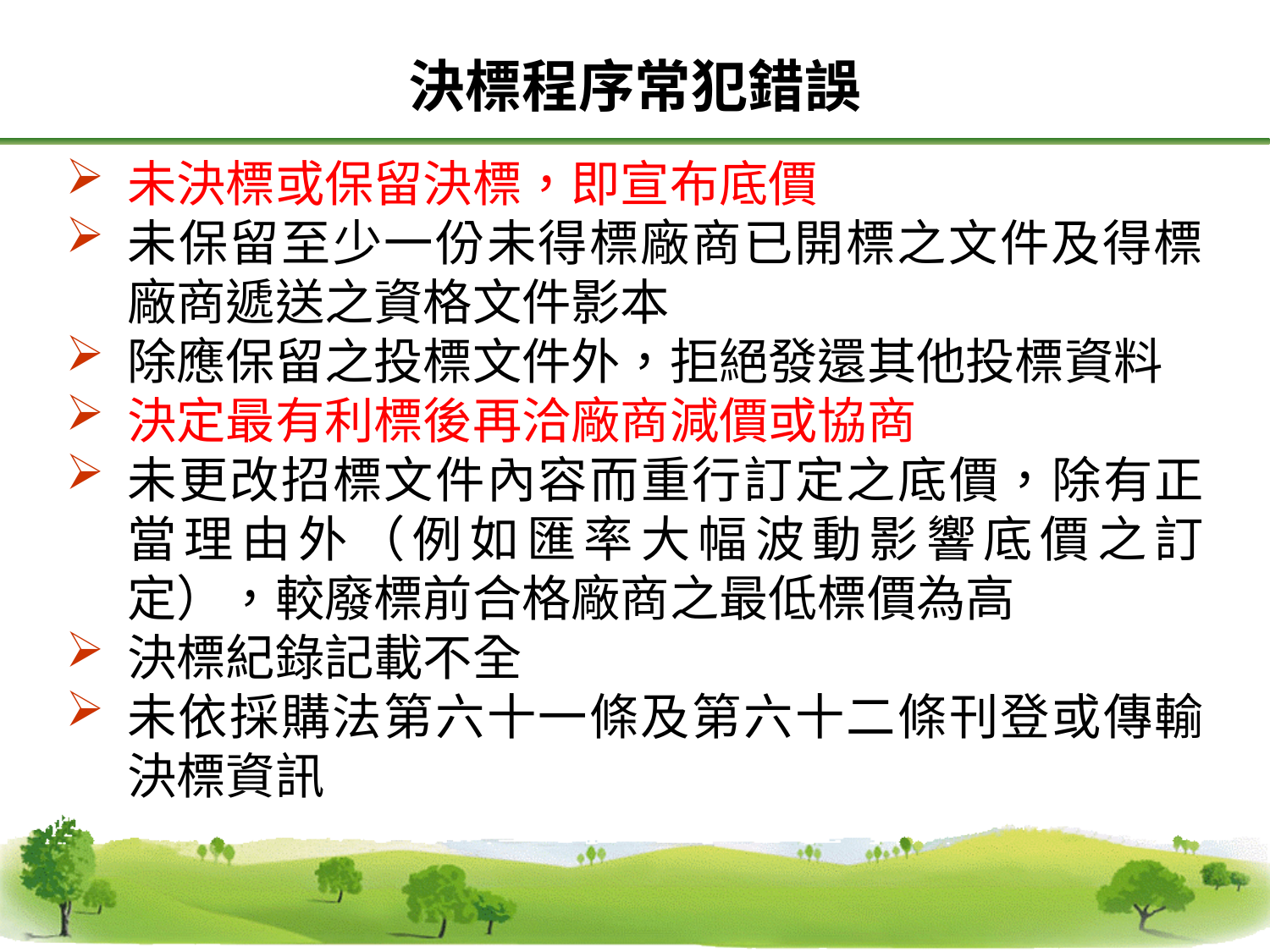

決標程序常犯錯誤
未決標或保留決標，即宣布底價
未保留至少一份未得標廠商已開標之文件及得標廠商遞送之資格文件影本
除應保留之投標文件外，拒絕發還其他投標資料
決定最有利標後再洽廠商減價或協商
未更改招標文件內容而重行訂定之底價，除有正當理由外（例如匯率大幅波動影響底價之訂定），較廢標前合格廠商之最低標價為高
決標紀錄記載不全
未依採購法第六十一條及第六十二條刊登或傳輸決標資訊